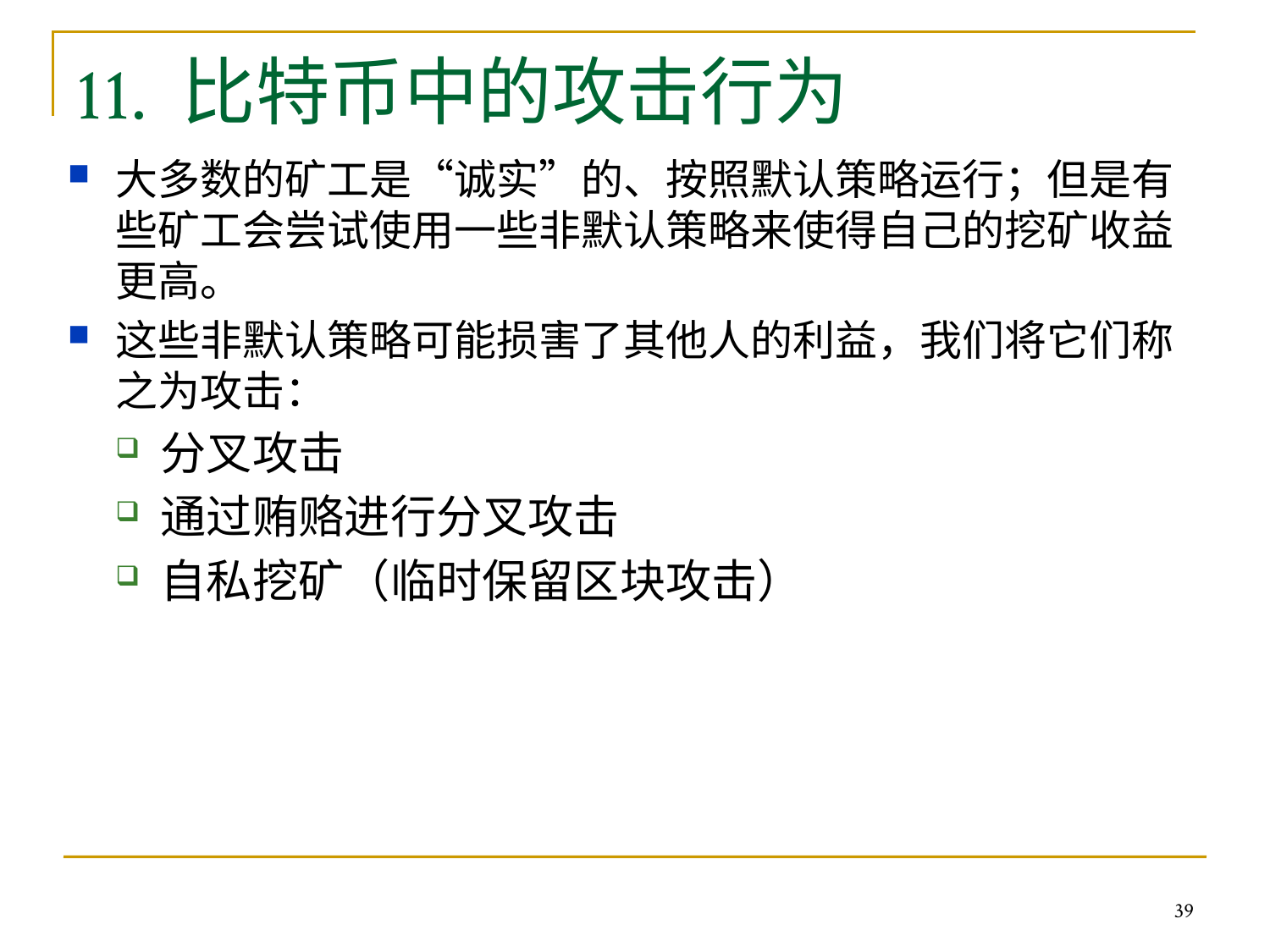

11. 比特币中的攻击行为
大多数的矿工是“诚实”的、按照默认策略运行；但是有些矿工会尝试使用一些非默认策略来使得自己的挖矿收益更高。
这些非默认策略可能损害了其他人的利益，我们将它们称之为攻击：
分叉攻击
通过贿赂进行分叉攻击
自私挖矿（临时保留区块攻击）

39